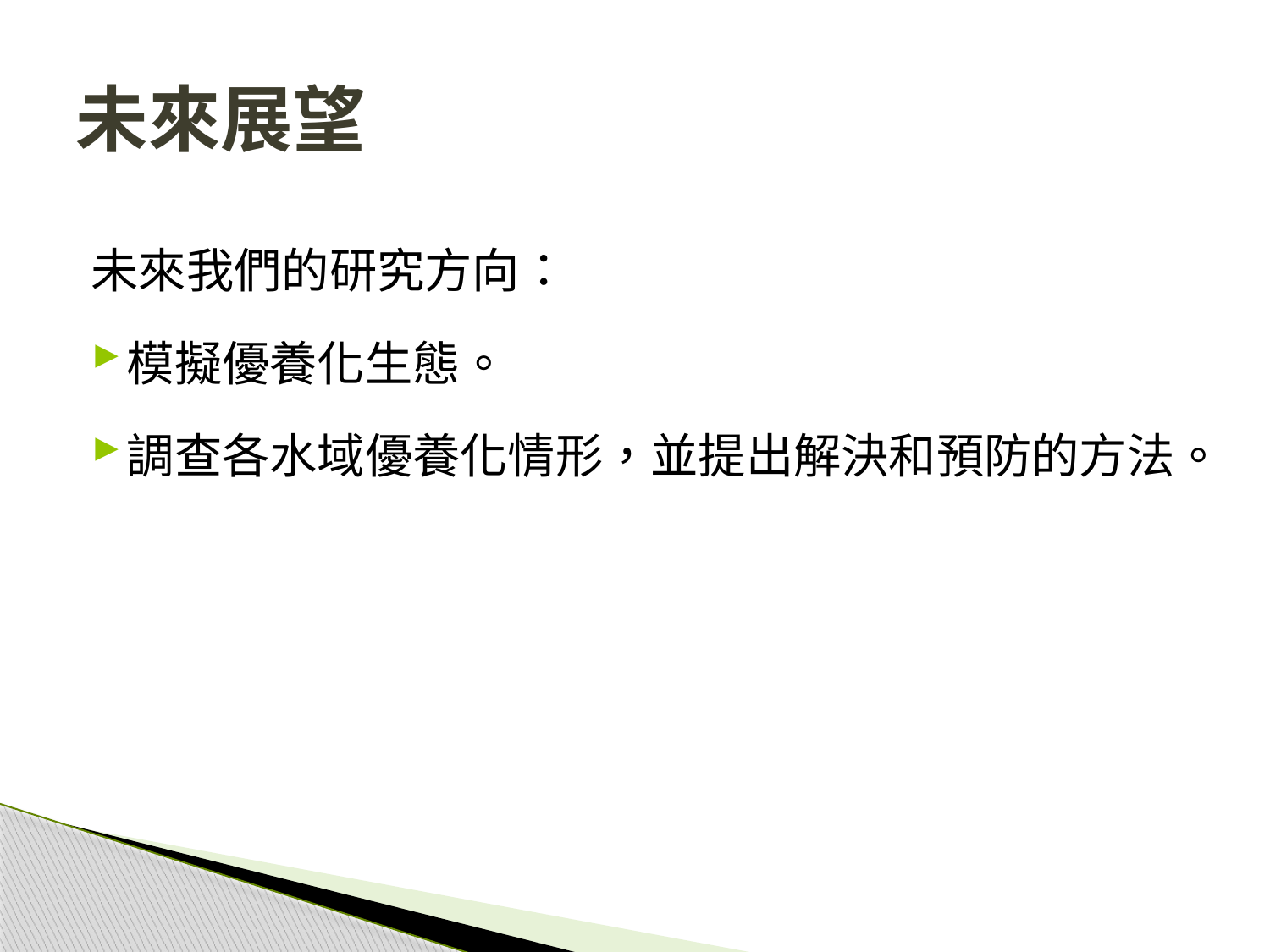

# 未來展望
未來我們的研究方向：
模擬優養化生態。
調查各水域優養化情形，並提出解決和預防的方法。